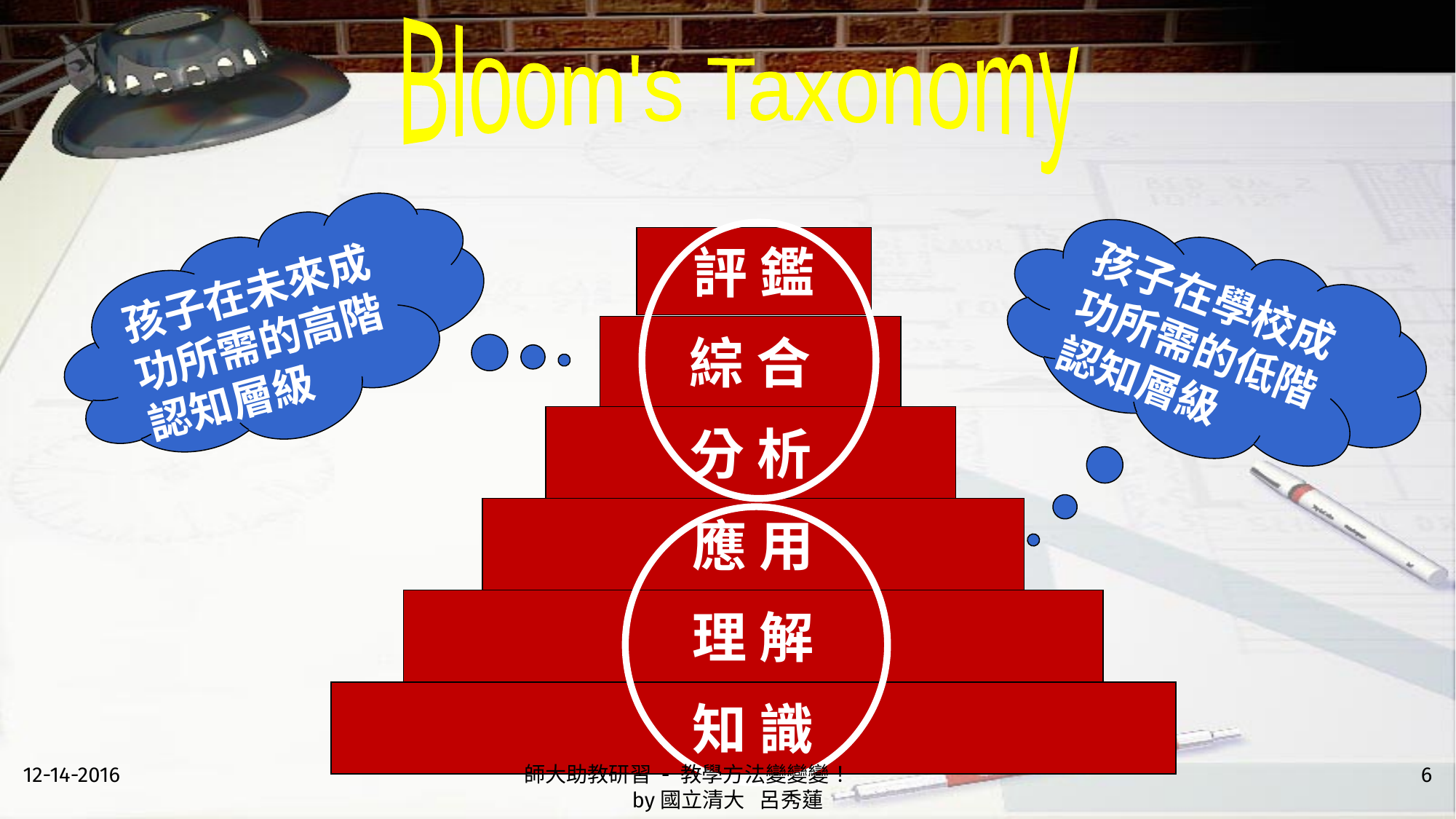

Bloom's Taxonomy
孩子在未來成功所需的高階認知層級

評 鑑
孩子在學校成功所需的低階認知層級
綜 合
分 析
應 用

理 解
知 識
12-14-2016
師大助教研習 - 教學方法變變變！                  by國立清大   呂秀蓮
6